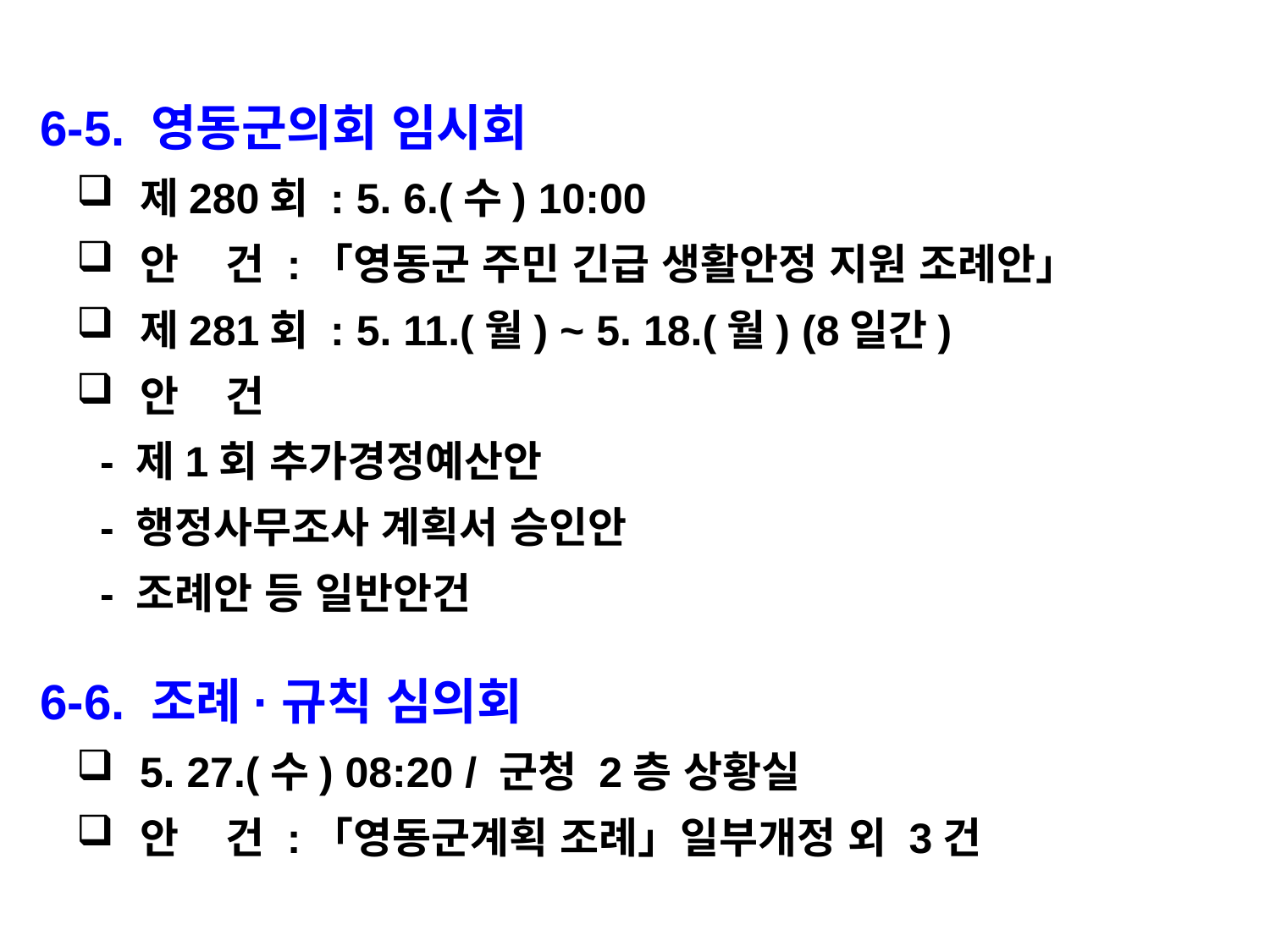

6-5. 영동군의회 임시회
제280회 : 5. 6.(수) 10:00
안    건 :「영동군 주민 긴급 생활안정 지원 조례안」
제281회 : 5. 11.(월) ~ 5. 18.(월) (8일간)
안    건
  - 제1회 추가경정예산안
  - 행정사무조사 계획서 승인안
  - 조례안 등 일반안건

  6-6. 조례·규칙 심의회
5. 27.(수) 08:20 / 군청 2층 상황실
안    건 :「영동군계획 조례」일부개정 외 3건